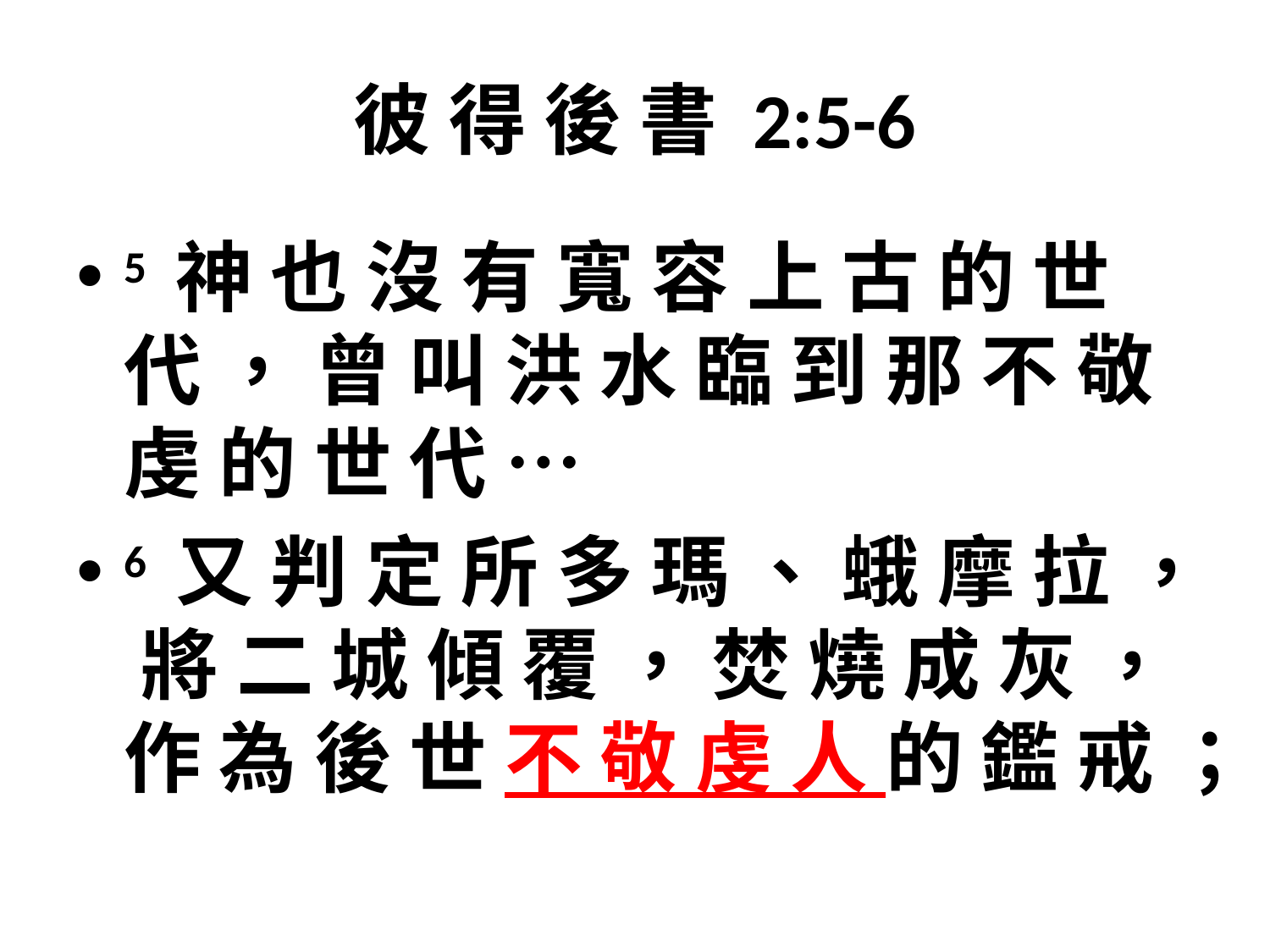

# 彼 得 後 書 2:5-6
5 神 也 沒 有 寬 容 上 古 的 世 代 ， 曾 叫 洪 水 臨 到 那 不 敬 虔 的 世 代 …
6 又 判 定 所 多 瑪 、 蛾 摩 拉 ， 將 二 城 傾 覆 ， 焚 燒 成 灰 ， 作 為 後 世 不 敬 虔 人 的 鑑 戒 ；